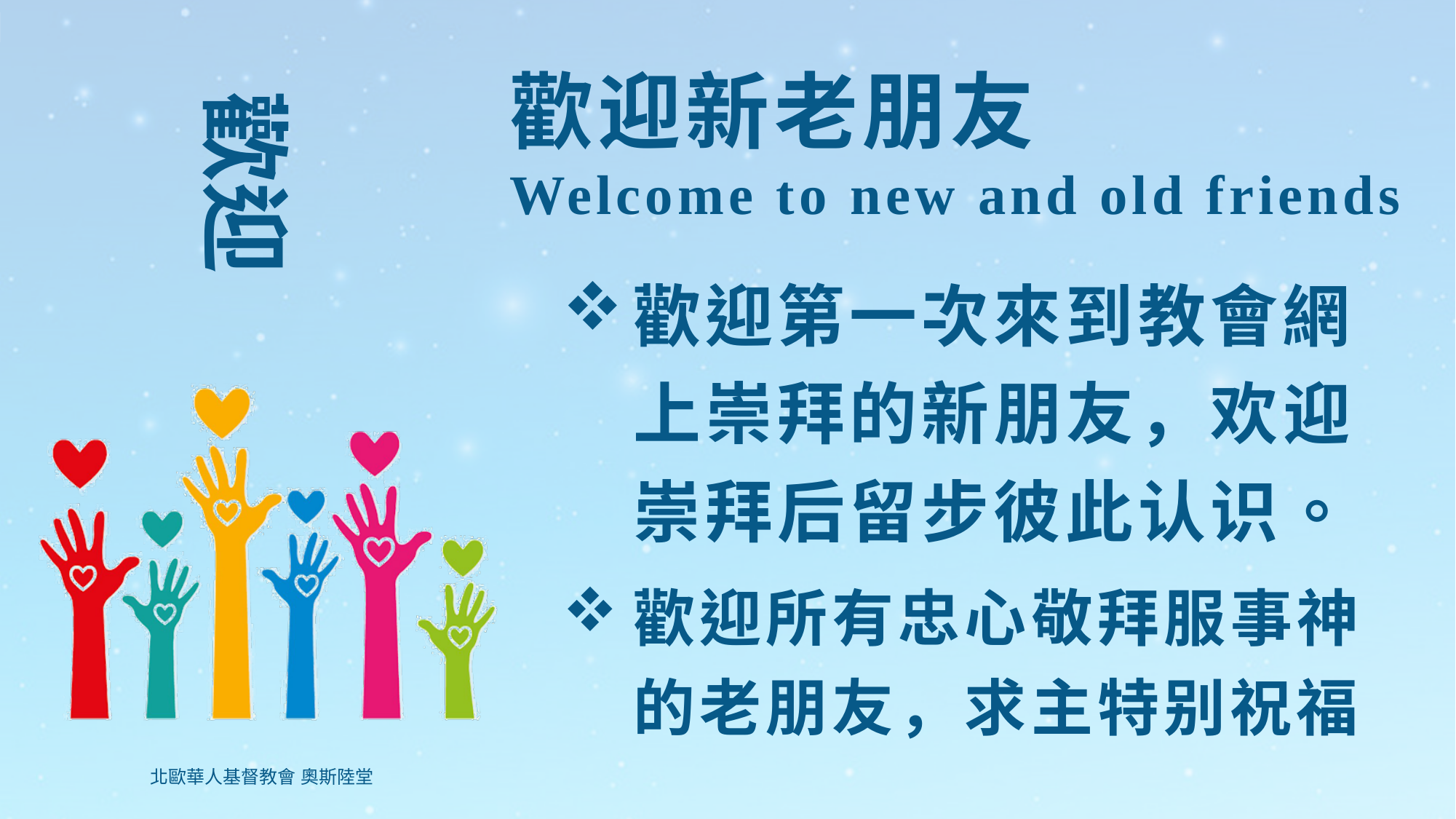

# 歡迎新老朋友 Welcome to new and old friends
歡迎第一次來到教會網上崇拜的新朋友，欢迎崇拜后留步彼此认识。
歡迎所有忠心敬拜服事神的老朋友，求主特别祝福
北歐華人基督教會 奧斯陸堂